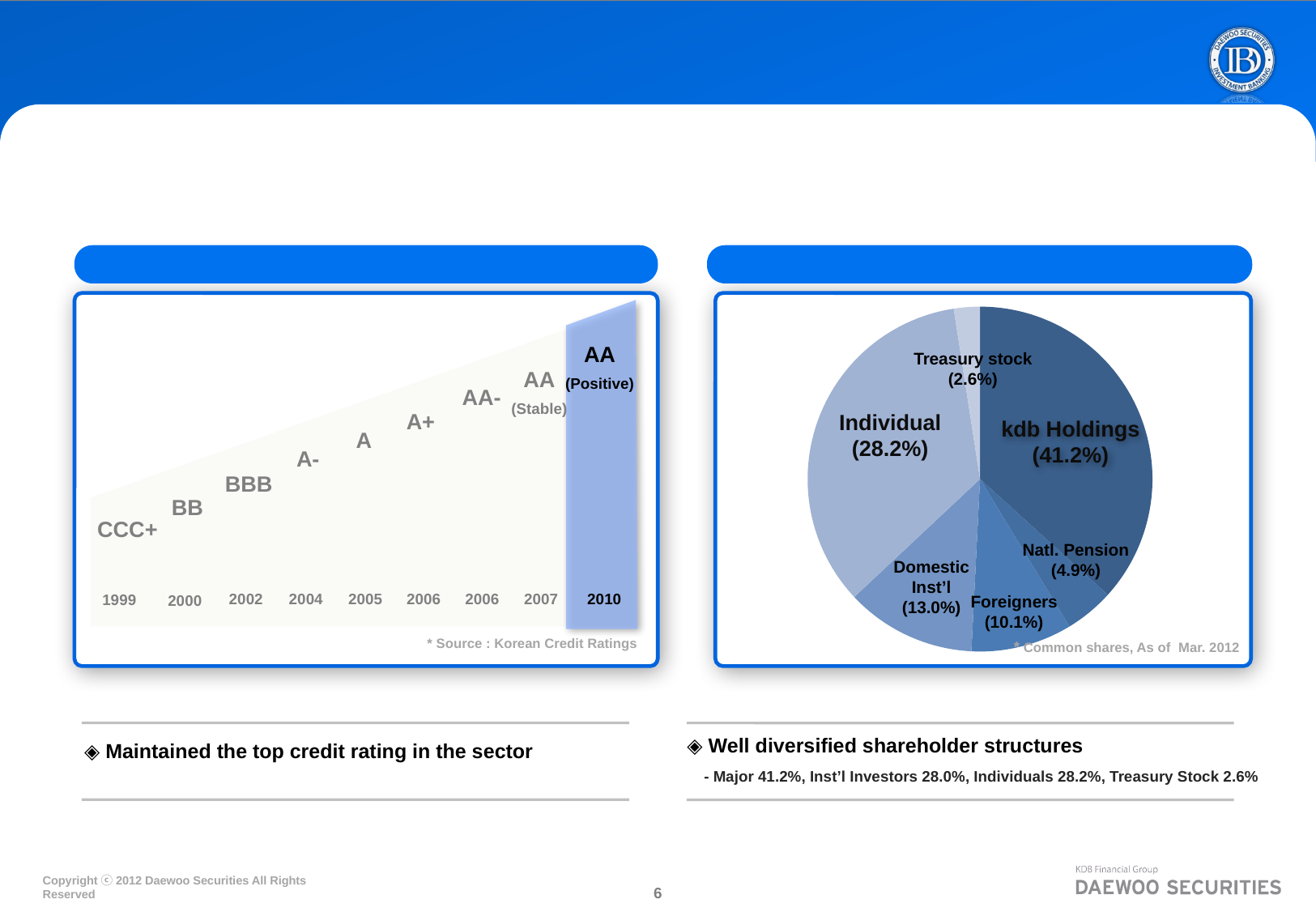

# Company Overview
Credit Rating
Shareholding Structure

### Chart

| Category |  |
|---|---|
| 산은금융지주 | 0.39100000000000246 |
| 국민연금 | 0.04900000000000011 |
| 외국인 | 0.10100000000000002 |
| 국내기관 | 0.13 |
| 개인 | 0.3680000000000004 |
| 자사주 | 0.026 |
AA
(Positive)
2010

AA
(Stable)
2007
AA-
2006
A+
2006
A
2005
A-
2004
BBB
2002
BB
2000
CCC+
1999
Treasury stock
(2.6%)
Individual
(28.2%)
kdb Holdings
(41.2%)
Natl. Pension
(4.9%)
Domestic
Inst’l
(13.0%)
Foreigners
(10.1%)
* Source : Korean Credit Ratings
* Common shares, As of  Mar. 2012

◈ Well diversified shareholder structures
    - Major 41.2%, Inst’l Investors 28.0%, Individuals 28.2%, Treasury Stock 2.6%
◈ Maintained the top credit rating in the sector

6